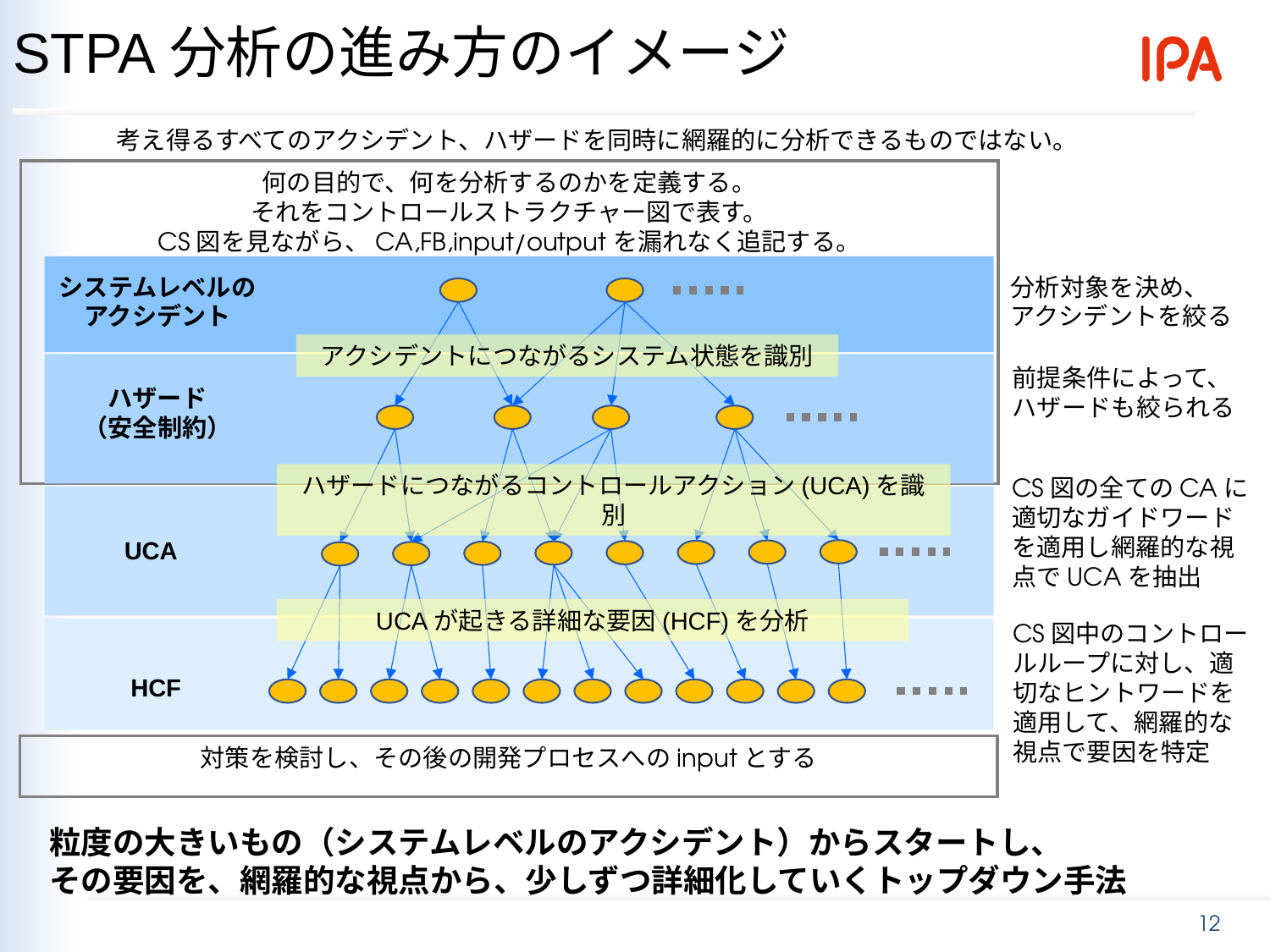

STPA分析の進み方のイメージ
考え得るすべてのアクシデント、ハザードを同時に網羅的に分析できるものではない。
何の目的で、何を分析するのかを定義する。
それをコントロールストラクチャー図で表す。
CS図を見ながら、CA,FB,input/outputを漏れなく追記する。

システムレベルの
アクシデント
分析対象を決め、
アクシデントを絞る

アクシデントにつながるシステム状態を識別

前提条件によって、
ハザードも絞られる
ハザード
（安全制約）

ハザードにつながるコントロールアクション(UCA)を識別
CS図の全てのCAに適切なガイドワードを適用し網羅的な視点でUCAを抽出

UCA

UCAが起きる詳細な要因(HCF)を分析
CS図中のコントロールループに対し、適切なヒントワードを適用して、網羅的な視点で要因を特定

HCF

対策を検討し、その後の開発プロセスへのinputとする
粒度の大きいもの（システムレベルのアクシデント）からスタートし、
その要因を、網羅的な視点から、少しずつ詳細化していくトップダウン手法
12